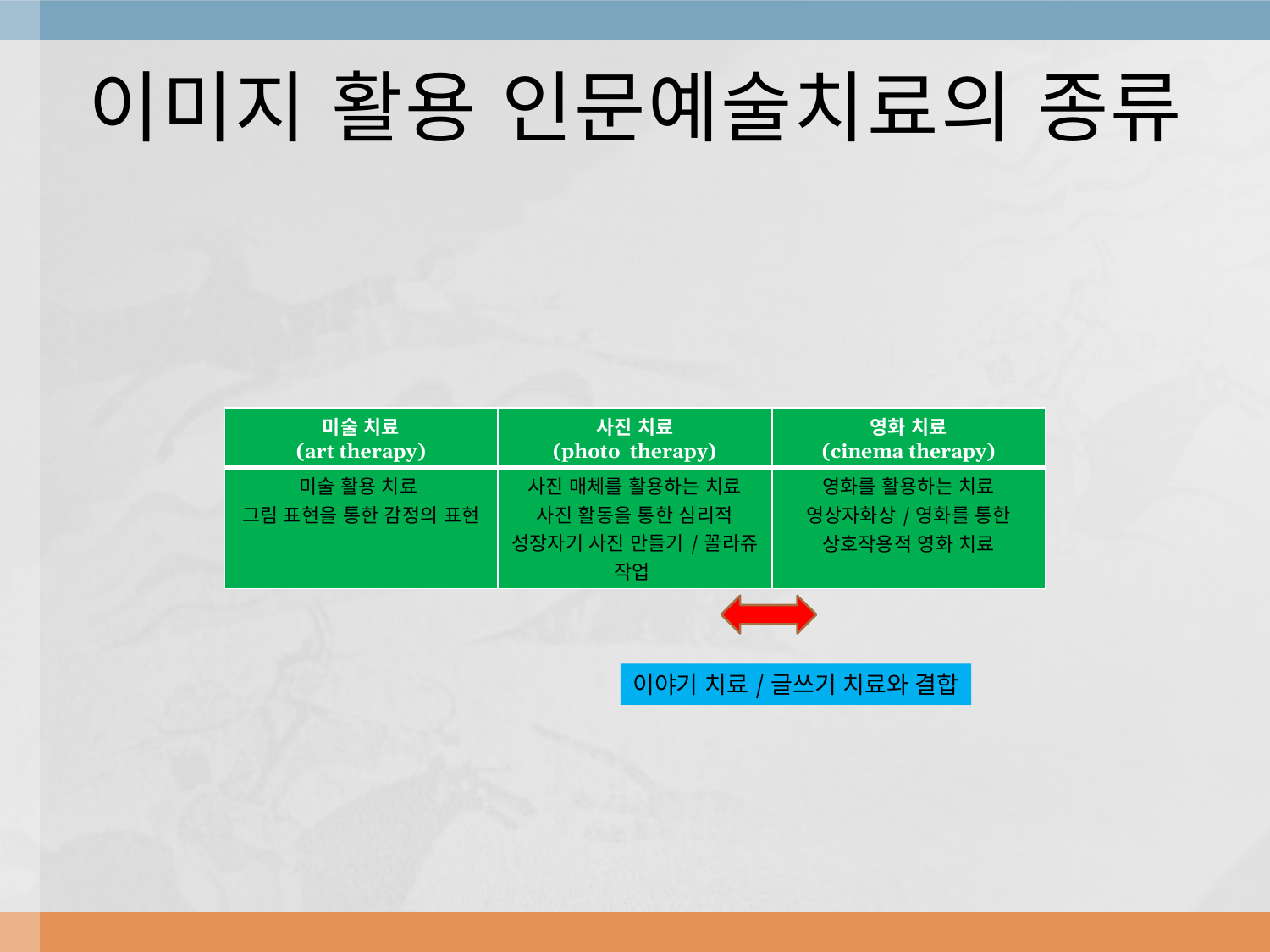

# 이미지 활용 인문예술치료의 종류
| 미술 치료 (art therapy) | 사진 치료 (photo therapy) | 영화 치료 (cinema therapy) |
| --- | --- | --- |
| 미술 활용 치료 그림 표현을 통한 감정의 표현 | 사진 매체를 활용하는 치료 사진 활동을 통한 심리적 성장자기 사진 만들기/꼴라쥬 작업 | 영화를 활용하는 치료 영상자화상/영화를 통한 상호작용적 영화 치료 |

이야기 치료/글쓰기 치료와 결합